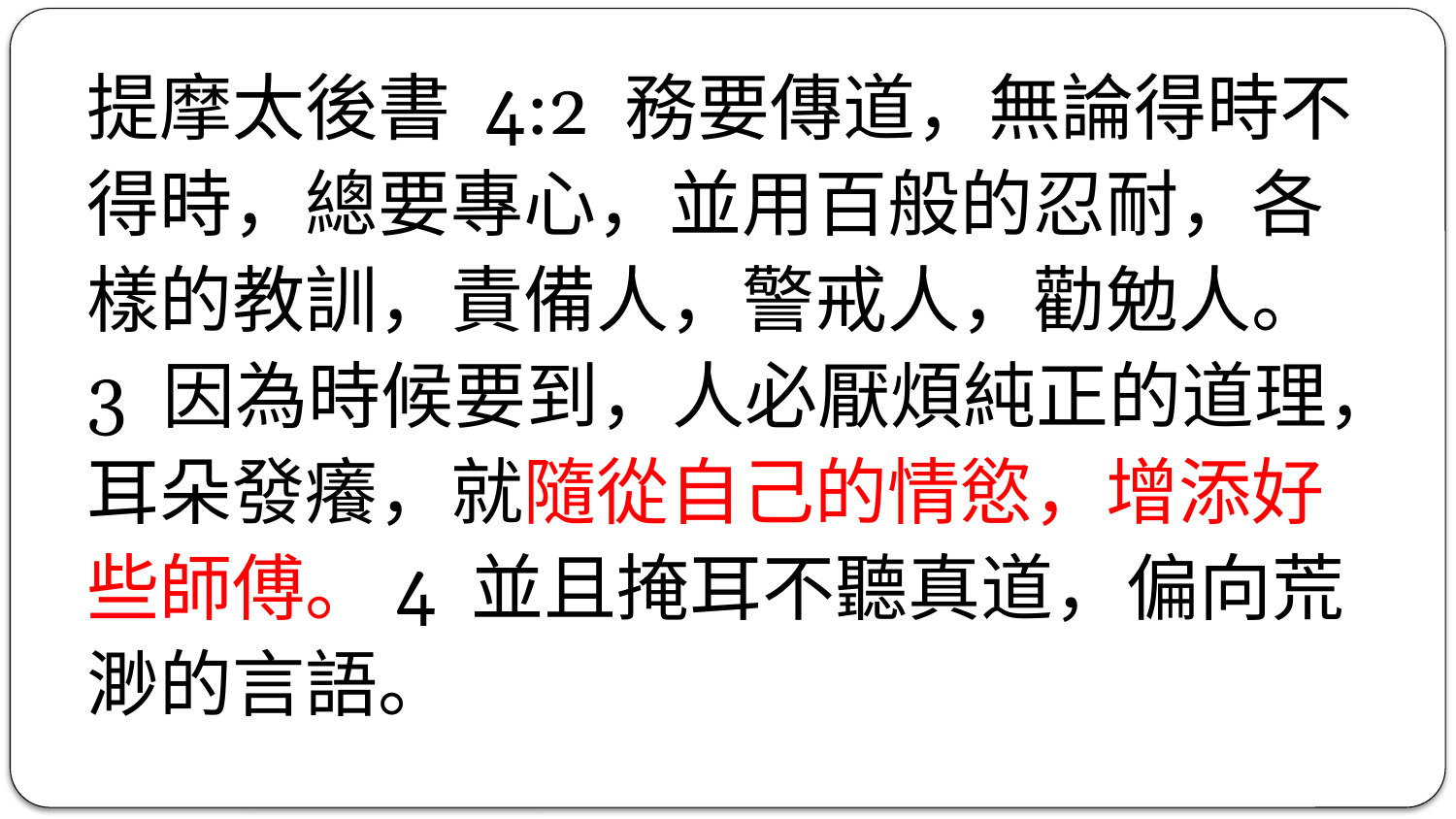

提摩太後書 4:2 務要傳道，無論得時不得時，總要專心，並用百般的忍耐，各樣的教訓，責備人，警戒人，勸勉人。3 因為時候要到，人必厭煩純正的道理，耳朵發癢，就隨從自己的情慾，增添好些師傅。4 並且掩耳不聽真道，偏向荒渺的言語。